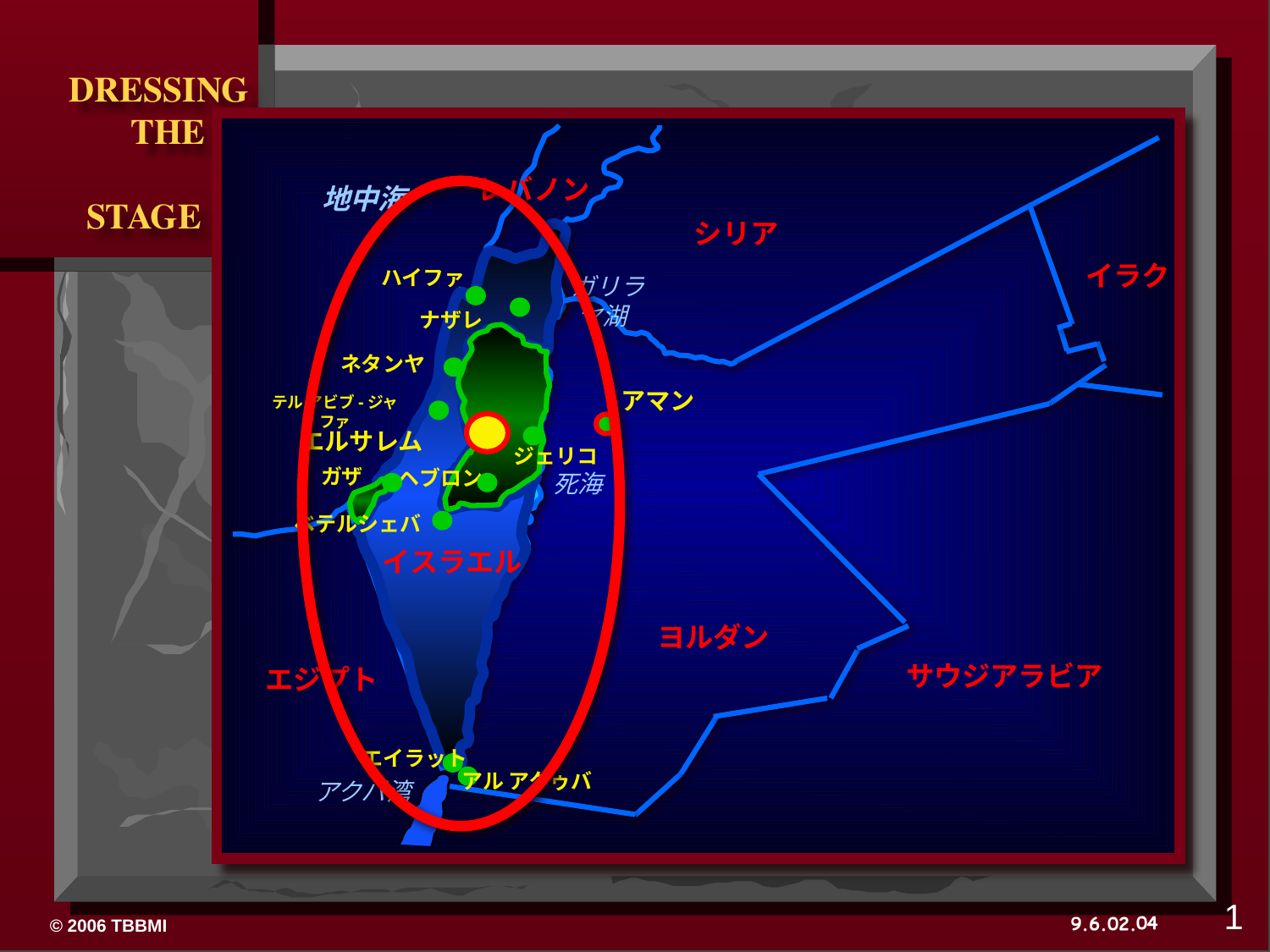

レバノン
 地中海

シリア

イラク
ハイファ
 ガリラヤ湖

ナザレ
ネタンヤ

テル アビブ-ジャファ

エルサレム

ガザ
ヘブロン
 死海

ベテルシェバ

イスラエル
エイラット

アル アクゥバ

ジェリコ

アマン

ヨルダン

サウジアラビア
エジプト

アクバ湾

1
04